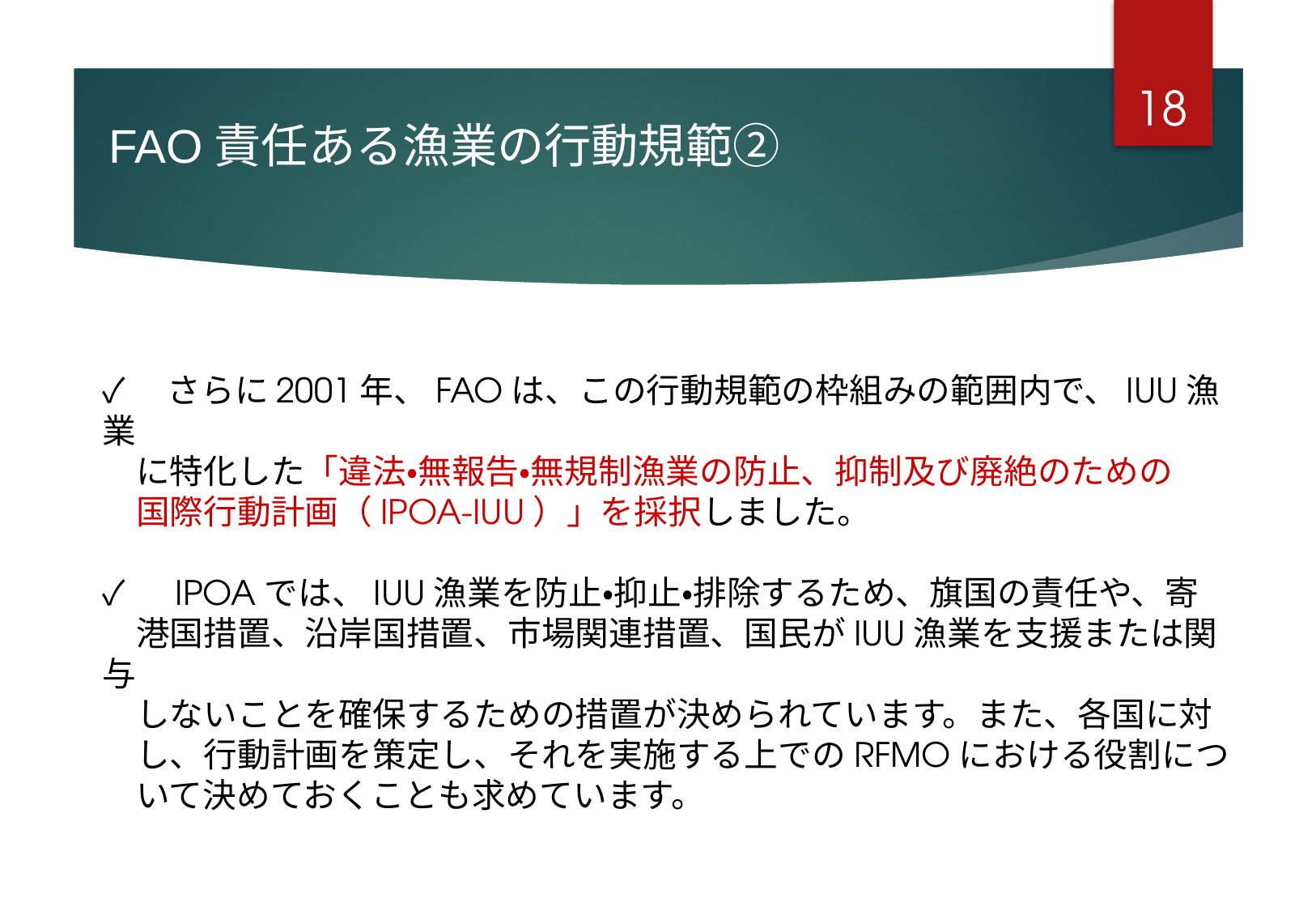

18
FAO責任ある漁業の行動規範②
✓　さらに2001年、FAOは、この行動規範の枠組みの範囲内で、IUU漁業
　に特化した「違法・無報告・無規制漁業の防止、抑制及び廃絶のための
　国際行動計画（IPOA-IUU）」を採択しました。

✓　IPOAでは、IUU漁業を防止・抑止・排除するため、旗国の責任や、寄
　港国措置、沿岸国措置、市場関連措置、国民がIUU漁業を支援または関与
　しないことを確保するための措置が決められています。また、各国に対
　し、行動計画を策定し、それを実施する上でのRFMOにおける役割につ
　いて決めておくことも求めています。
# Ⅰ.●●